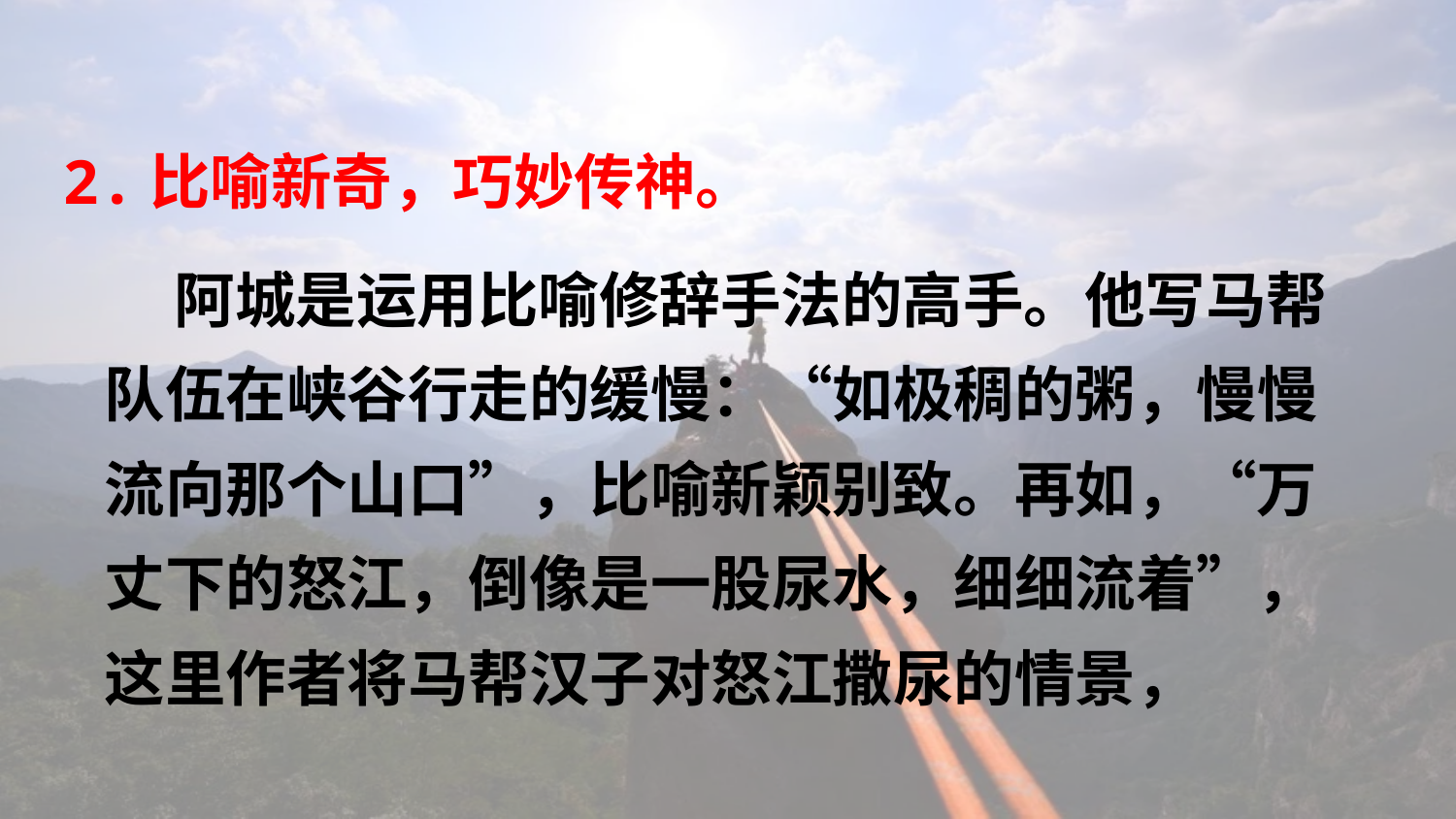

2.比喻新奇，巧妙传神。
    阿城是运用比喻修辞手法的高手。他写马帮队伍在峡谷行走的缓慢：“如极稠的粥，慢慢流向那个山口”，比喻新颖别致。再如，“万丈下的怒江，倒像是一股尿水，细细流着”，这里作者将马帮汉子对怒江撒尿的情景，